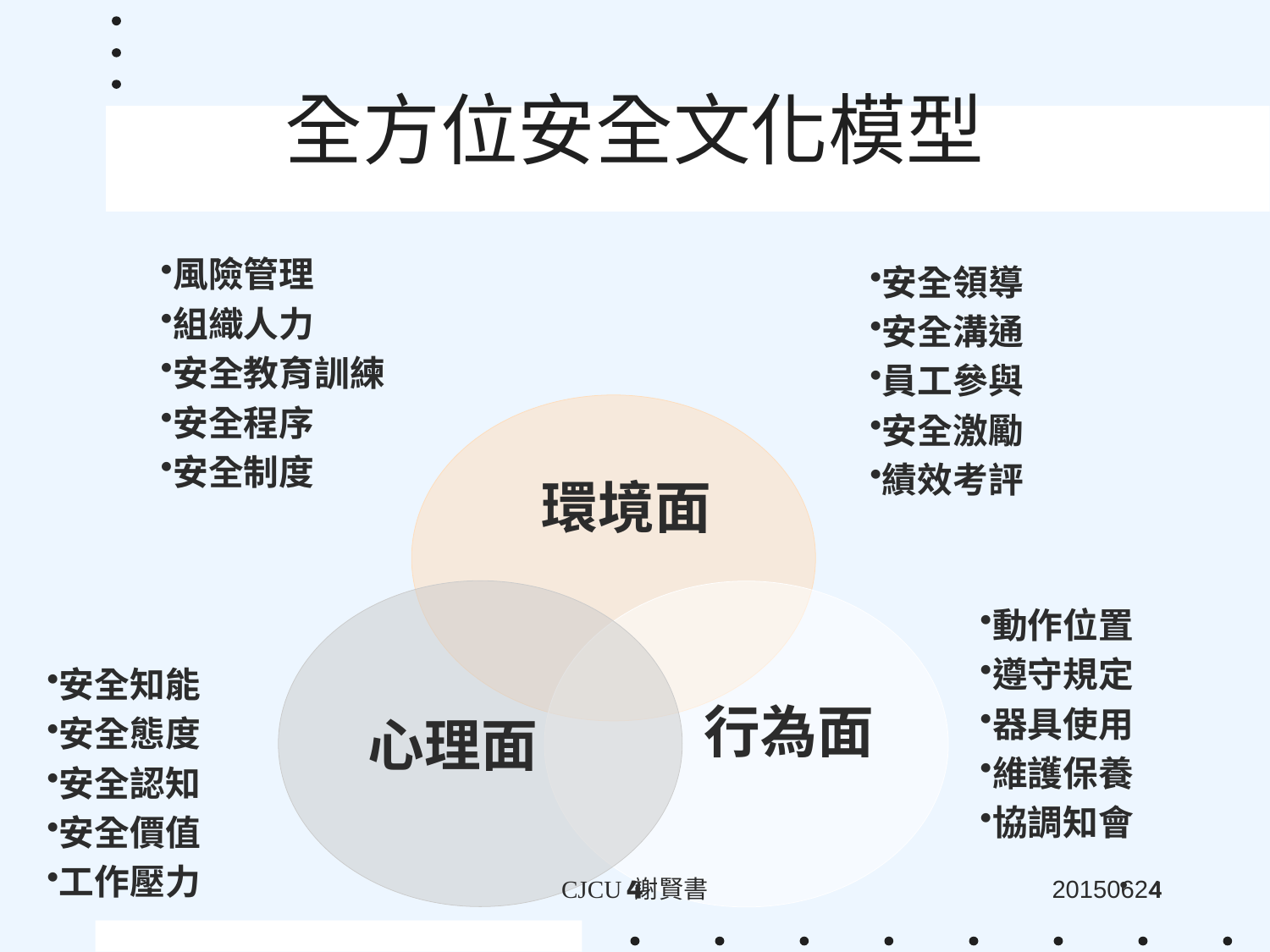

全方位安全文化模型

風險管理
組織人力
安全教育訓練
安全程序
安全制度

安全領導
安全溝通
員工參與
安全激勵
績效考評

環境面

動作位置
遵守規定
器具使用
維護保養
協調知會
安全知能
安全態度
安全認知
安全價值
工作壓力
行為面
心理面
4
CJCU 謝賢書
20150624
4